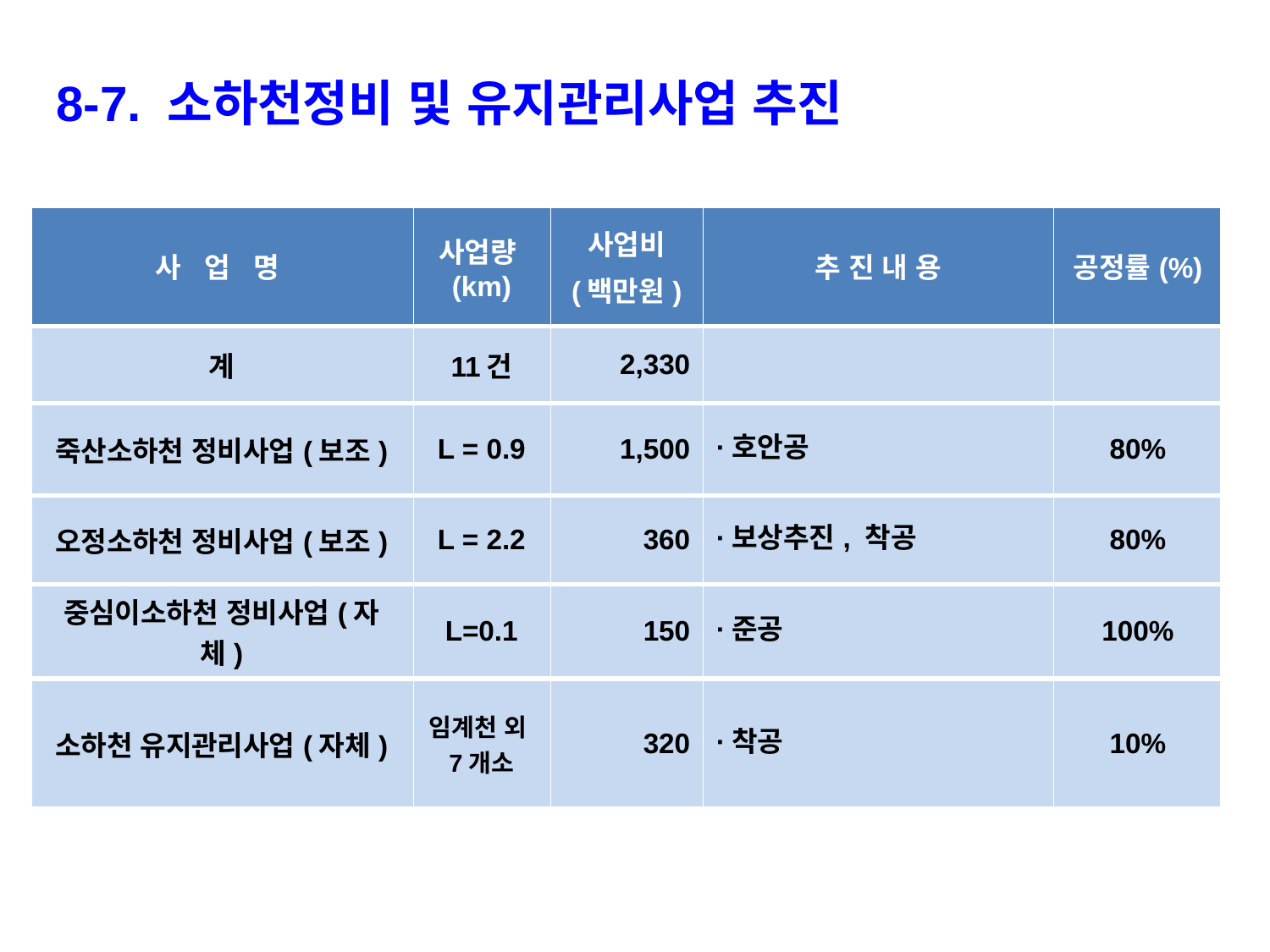

8-7. 소하천정비 및 유지관리사업 추진

| 사 업 명 | 사업량(km) | 사업비 (백만원) | 추 진 내 용 | 공정률(%) |
| --- | --- | --- | --- | --- |
| 계 | 11건 | 2,330 |  |  |
| 죽산소하천 정비사업(보조) | L = 0.9 | 1,500 | ·호안공 | 80% |
| 오정소하천 정비사업(보조) | L = 2.2 | 360 | ·보상추진, 착공 | 80% |
| 중심이소하천 정비사업(자체) | L=0.1 | 150 | ·준공 | 100% |
| 소하천 유지관리사업(자체) | 임계천 외7개소 | 320 | ·착공 | 10% |